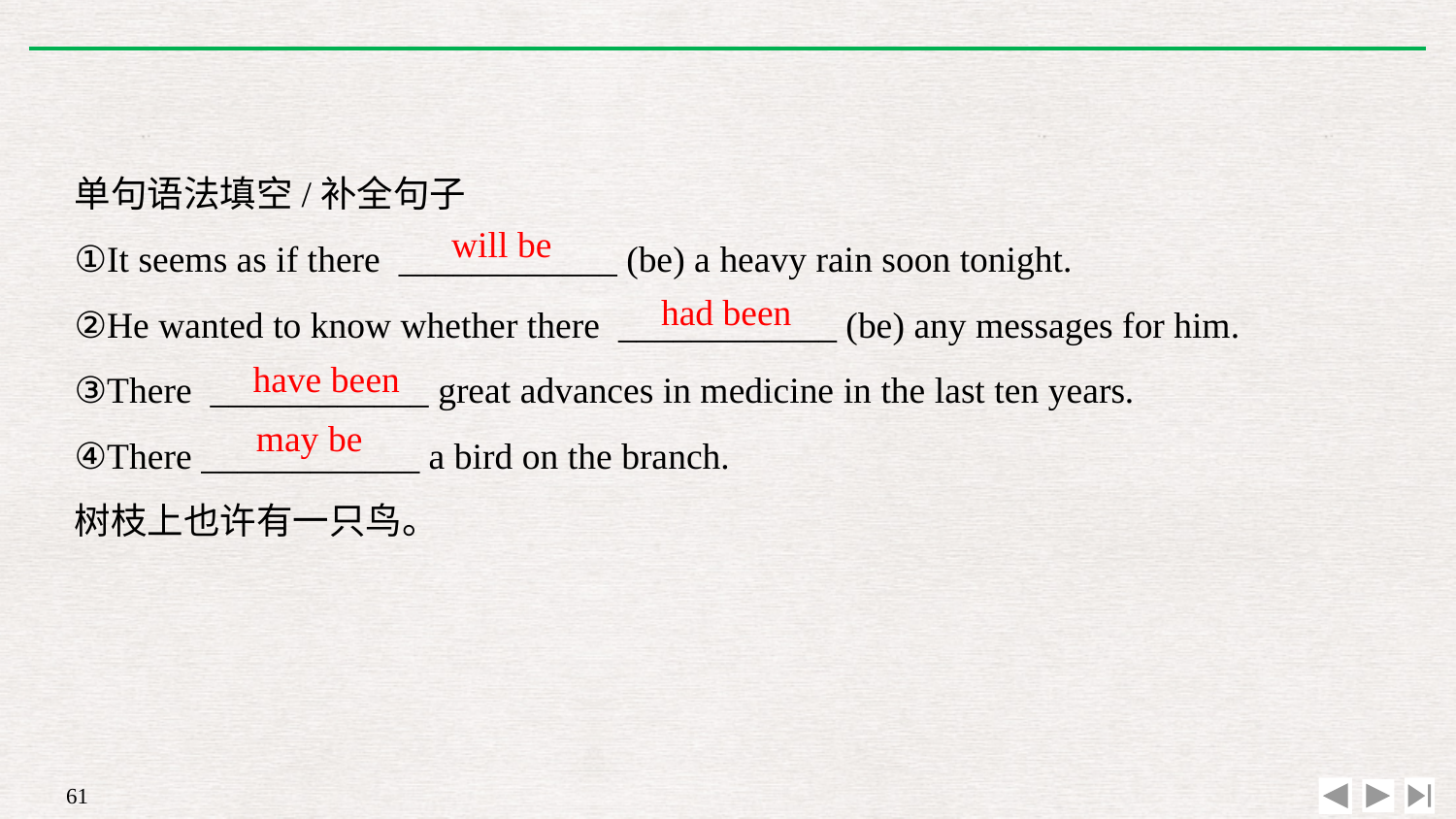

单句语法填空/补全句子
①It seems as if there  ____________ (be) a heavy rain soon tonight.
②He wanted to know whether there  ____________ (be) any messages for him.
③There  ____________ great advances in medicine in the last ten years.
④There ____________ a bird on the branch.
树枝上也许有一只鸟。
will be
had been
have been
may be